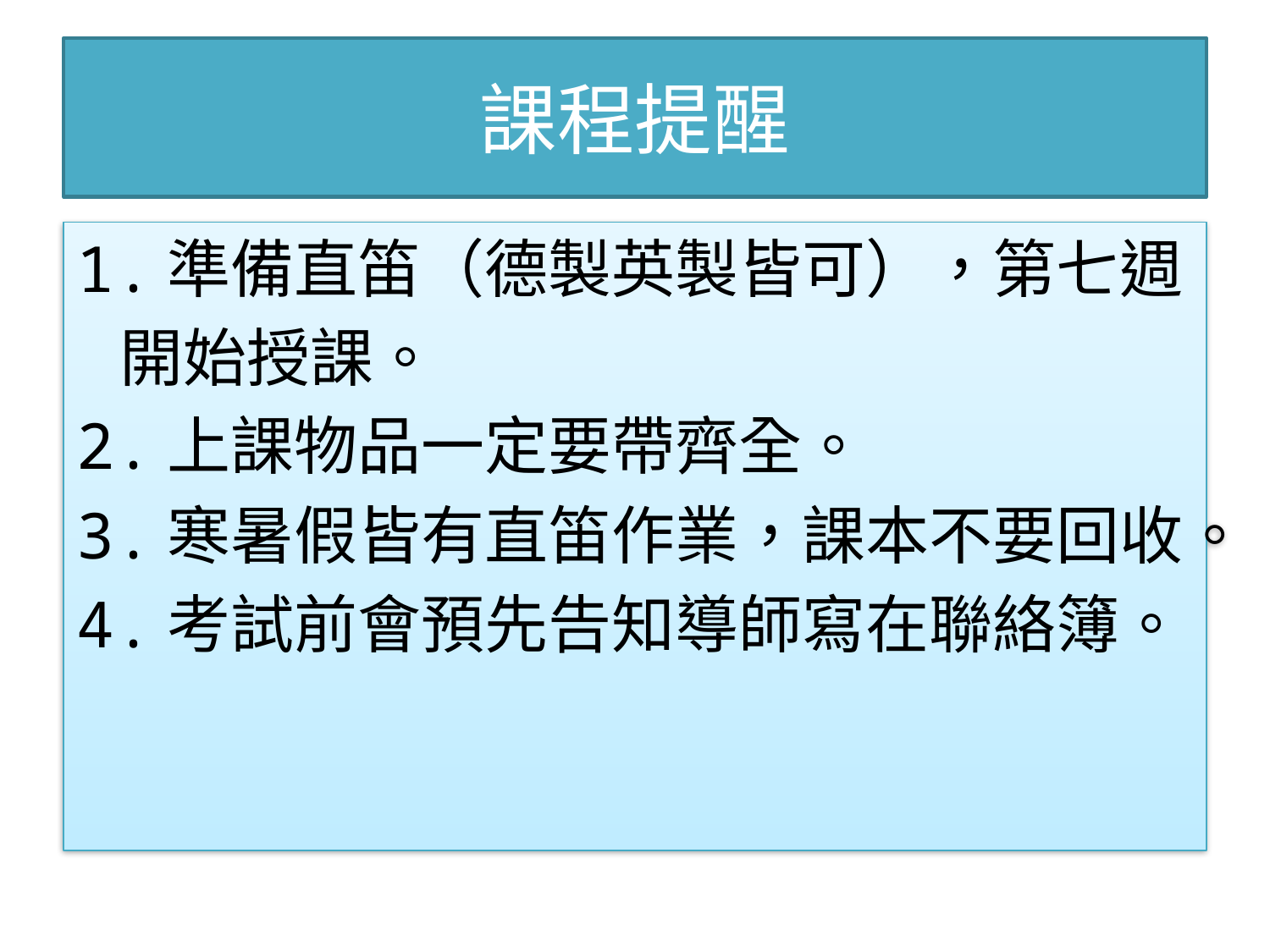

# 課程提醒
1.準備直笛（德製英製皆可），第七週
  開始授課。
2.上課物品一定要帶齊全。
3.寒暑假皆有直笛作業，課本不要回收。
4.考試前會預先告知導師寫在聯絡簿。